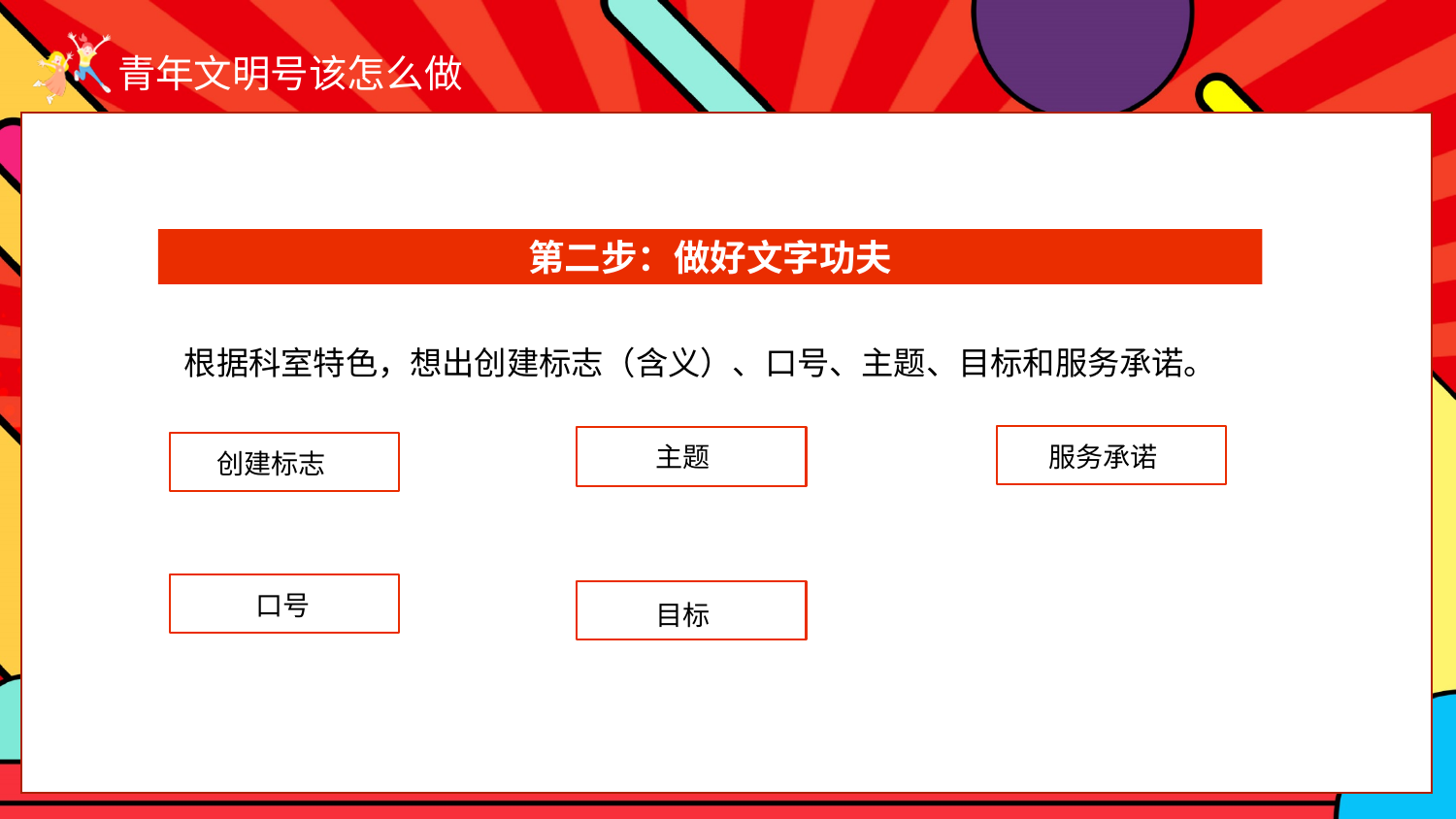

第二步：做好文字功夫
根据科室特色，想出创建标志（含义）、口号、主题、目标和服务承诺。

服务承诺

主题
创建标志

口号

目标